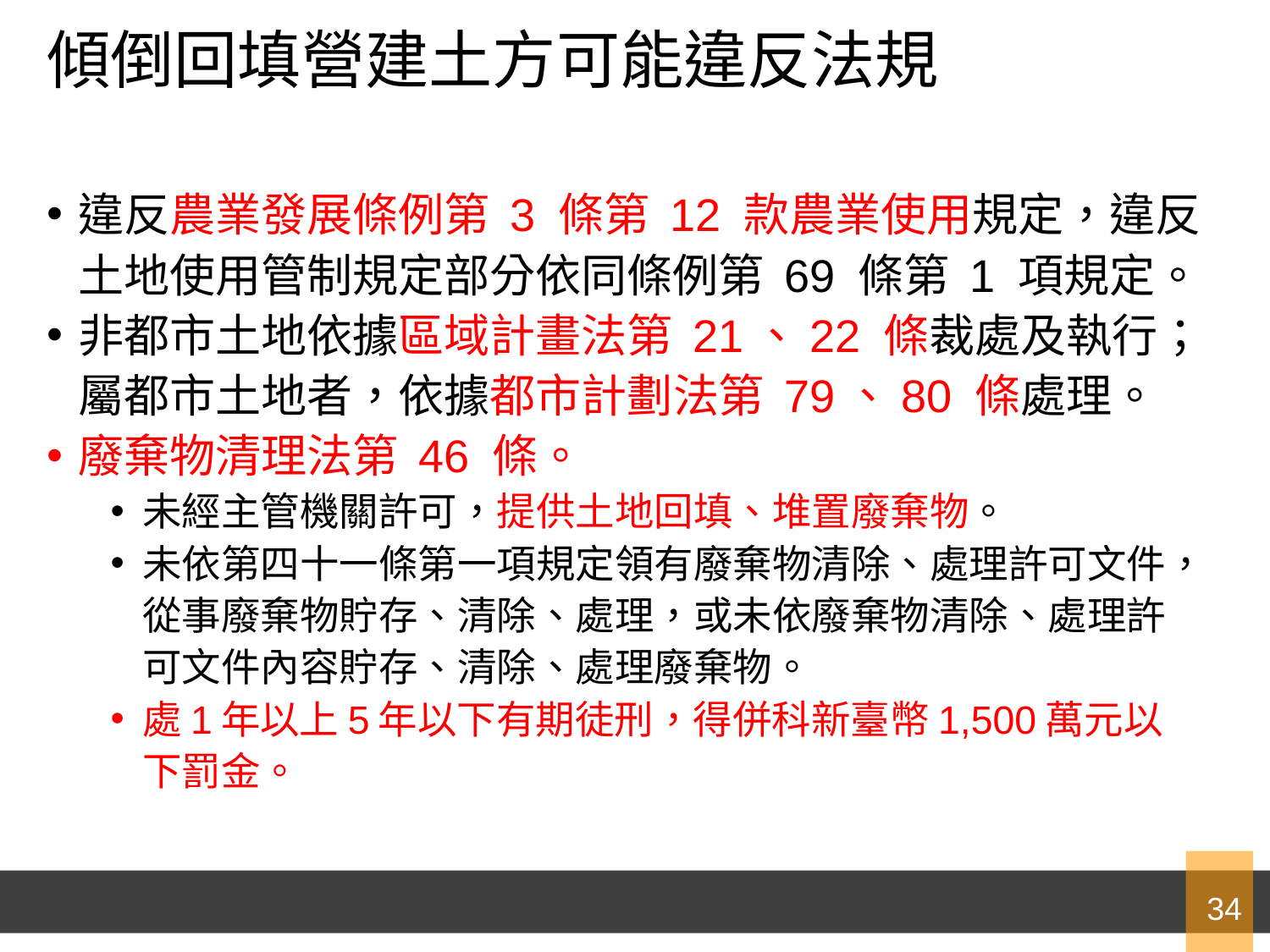

# 傾倒回填營建土方可能違反法規
違反農業發展條例第 3 條第 12 款農業使用規定，違反土地使用管制規定部分依同條例第 69 條第 1 項規定。
非都市土地依據區域計畫法第 21、22 條裁處及執行；屬都市土地者，依據都市計劃法第 79、80 條處理。
廢棄物清理法第 46 條。
未經主管機關許可，提供土地回填、堆置廢棄物。
未依第四十一條第一項規定領有廢棄物清除、處理許可文件，從事廢棄物貯存、清除、處理，或未依廢棄物清除、處理許可文件內容貯存、清除、處理廢棄物。
處1年以上5年以下有期徒刑，得併科新臺幣1,500萬元以下罰金。
34